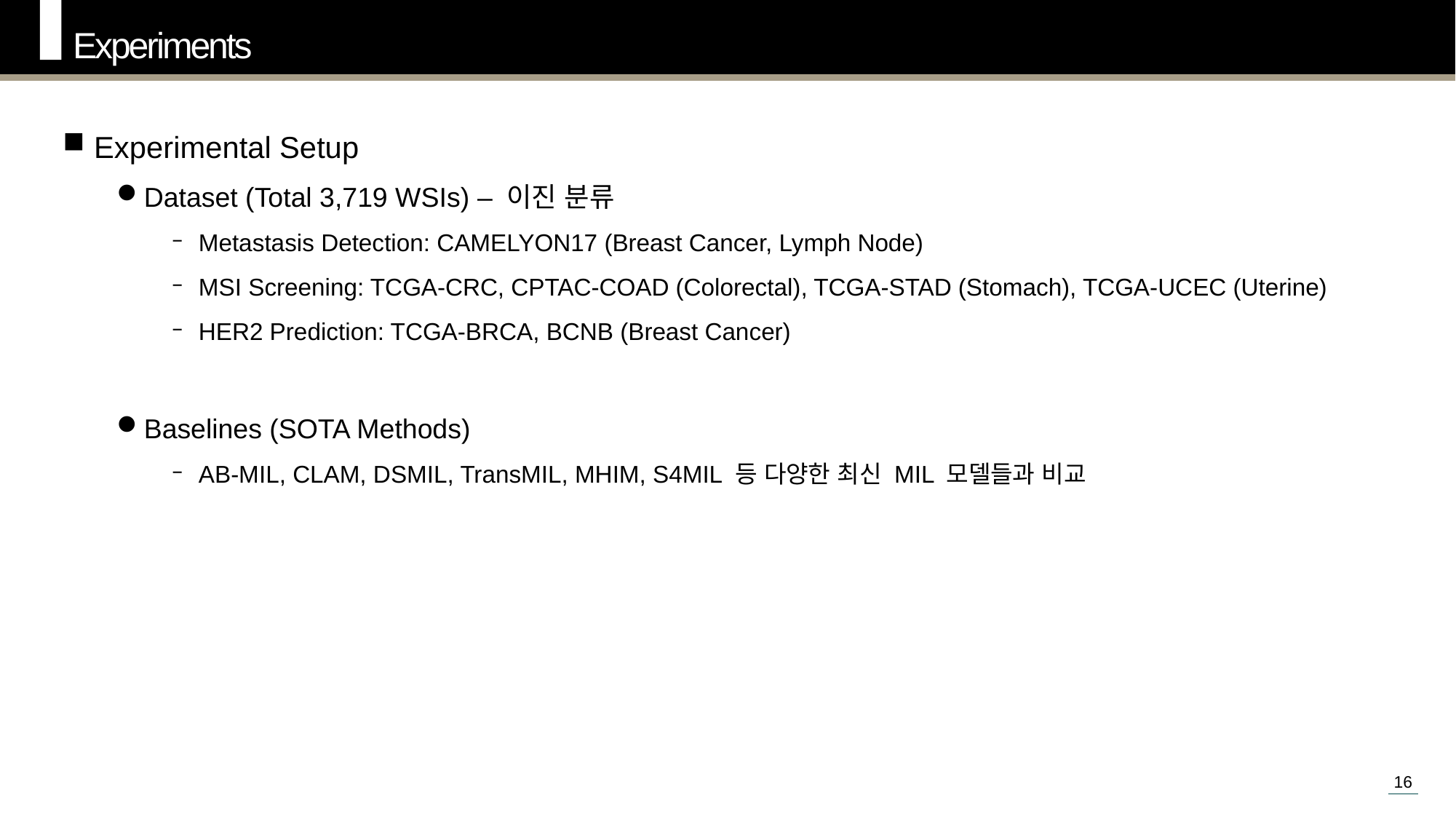

Experiments
Experimental Setup
Dataset (Total 3,719 WSIs) – 이진 분류
Metastasis Detection: CAMELYON17 (Breast Cancer, Lymph Node)
MSI Screening: TCGA-CRC, CPTAC-COAD (Colorectal), TCGA-STAD (Stomach), TCGA-UCEC (Uterine)
HER2 Prediction: TCGA-BRCA, BCNB (Breast Cancer)

Baselines (SOTA Methods)
AB-MIL, CLAM, DSMIL, TransMIL, MHIM, S4MIL 등 다양한 최신 MIL 모델들과 비교